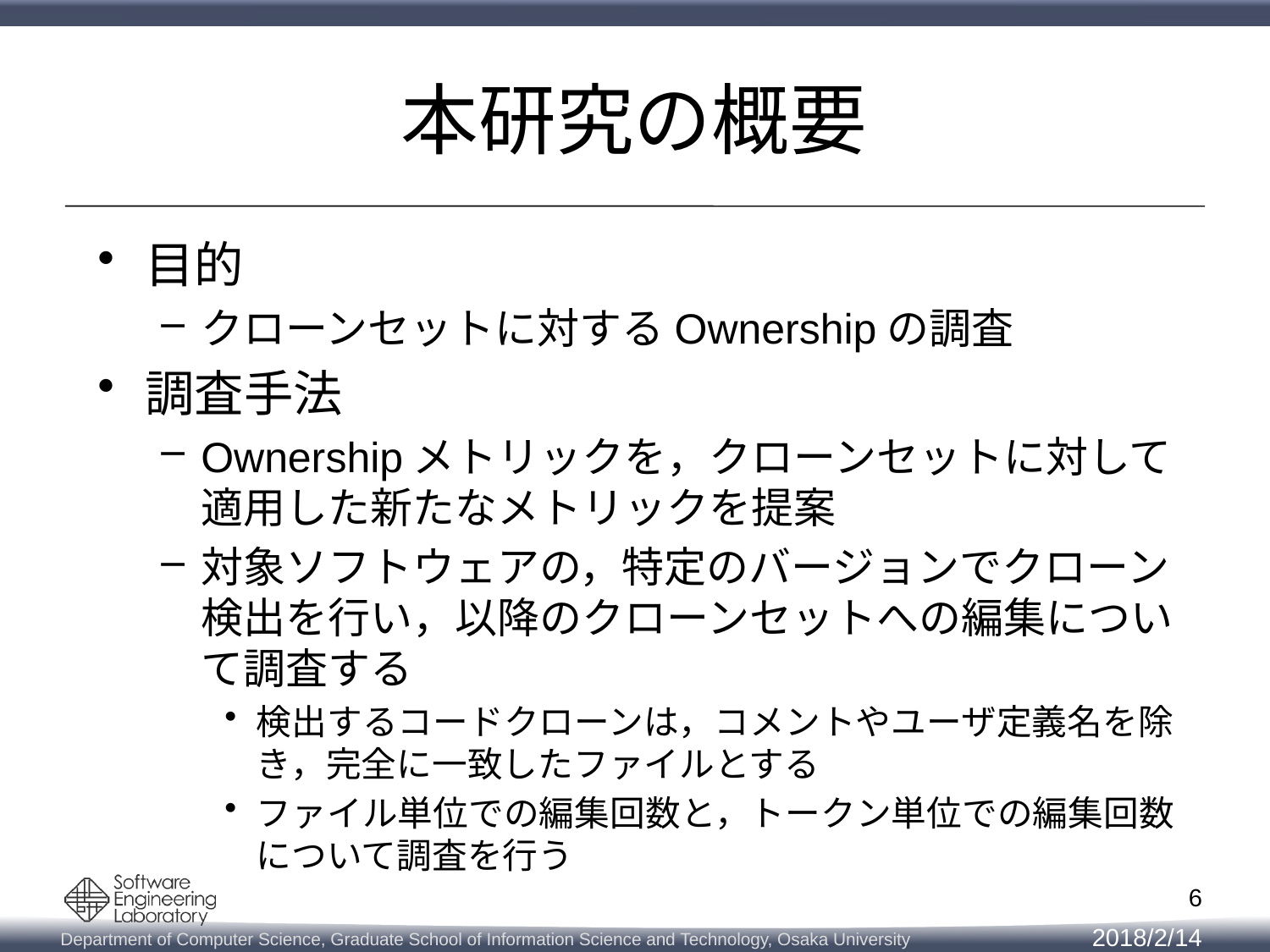

# 本研究の概要
目的
クローンセットに対するOwnershipの調査
調査手法
Ownershipメトリックを，クローンセットに対して適用した新たなメトリックを提案
対象ソフトウェアの，特定のバージョンでクローン検出を行い，以降のクローンセットへの編集について調査する
検出するコードクローンは，コメントやユーザ定義名を除き，完全に一致したファイルとする
ファイル単位での編集回数と，トークン単位での編集回数について調査を行う

6
2018/2/14